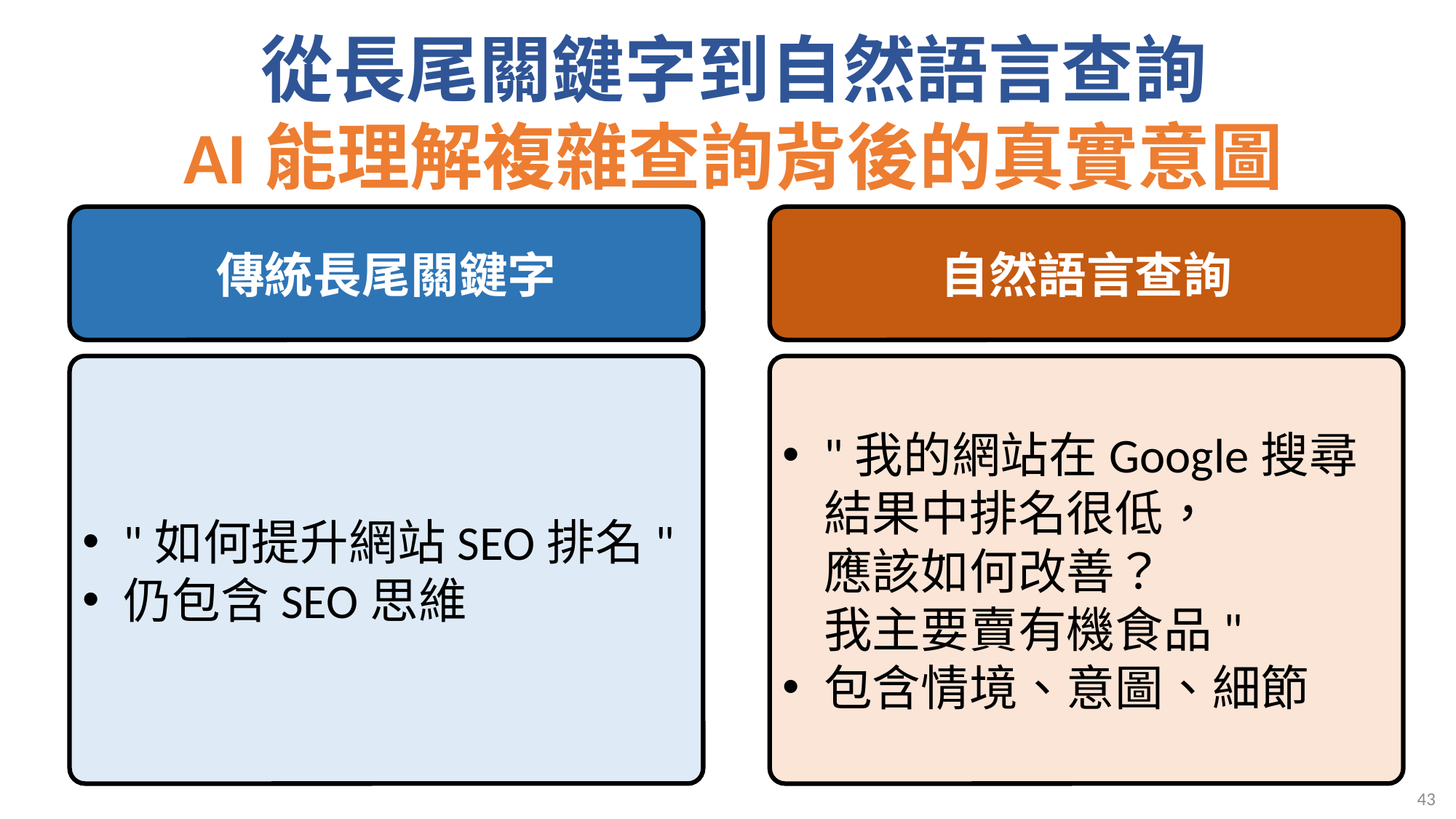

# 從長尾關鍵字到自然語言查詢 AI能理解複雜查詢背後的真實意圖
傳統長尾關鍵字
自然語言查詢
"如何提升網站SEO排名"
仍包含SEO思維
"我的網站在Google搜尋結果中排名很低，
應該如何改善？
我主要賣有機食品"
包含情境、意圖、細節
43